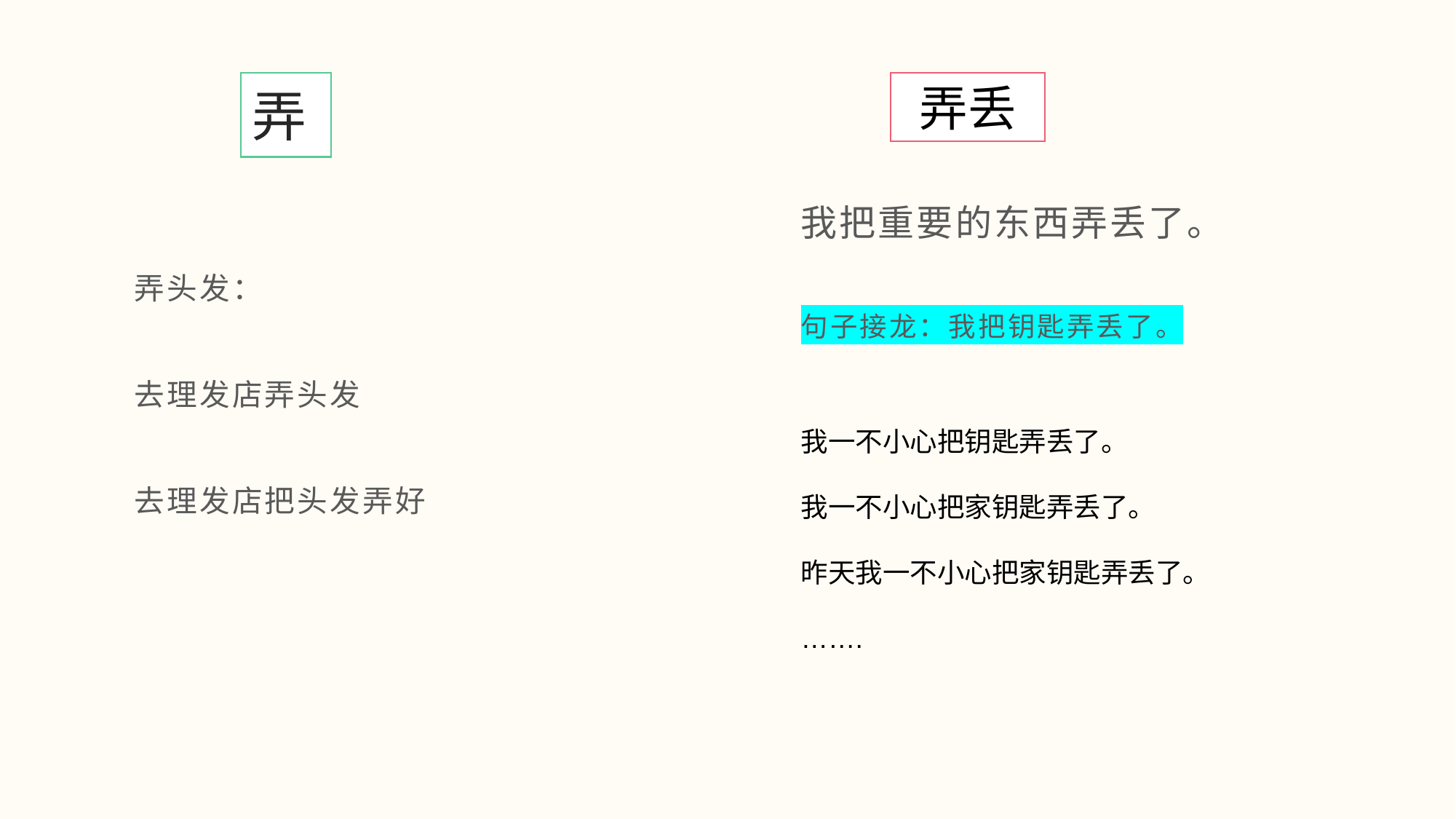

# 弄
弄丢
我把重要的东西弄丢了。

句子接龙：我把钥匙弄丢了。

弄头发：
去理发店弄头发
去理发店把头发弄好

我一不小心把钥匙弄丢了。

我一不小心把家钥匙弄丢了。

昨天我一不小心把家钥匙弄丢了。

…….